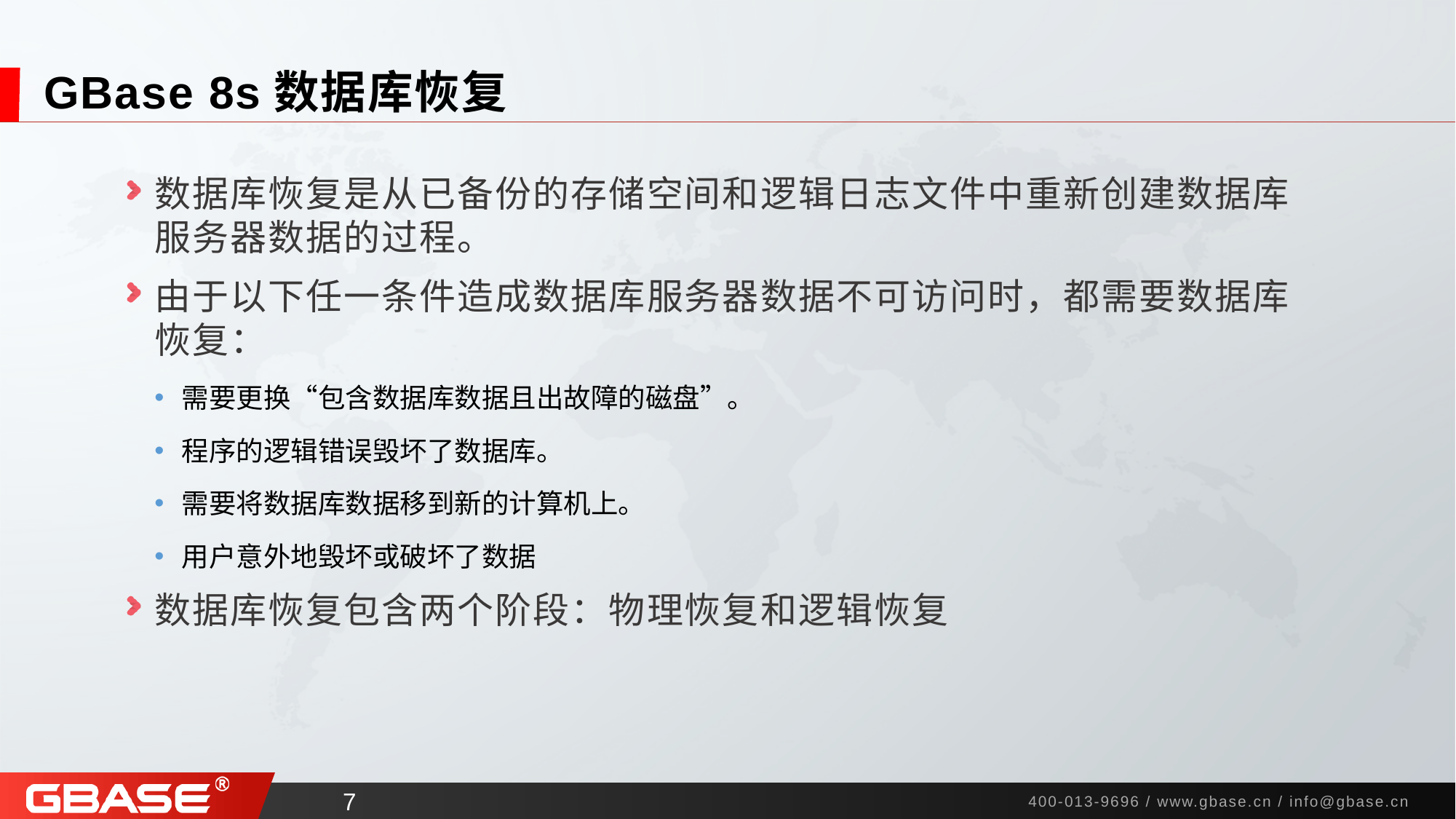

# GBase 8s数据库恢复
数据库恢复是从已备份的存储空间和逻辑日志文件中重新创建数据库服务器数据的过程。
由于以下任一条件造成数据库服务器数据不可访问时，都需要数据库恢复：
需要更换“包含数据库数据且出故障的磁盘”。
程序的逻辑错误毁坏了数据库。
需要将数据库数据移到新的计算机上。
用户意外地毁坏或破坏了数据
数据库恢复包含两个阶段：物理恢复和逻辑恢复